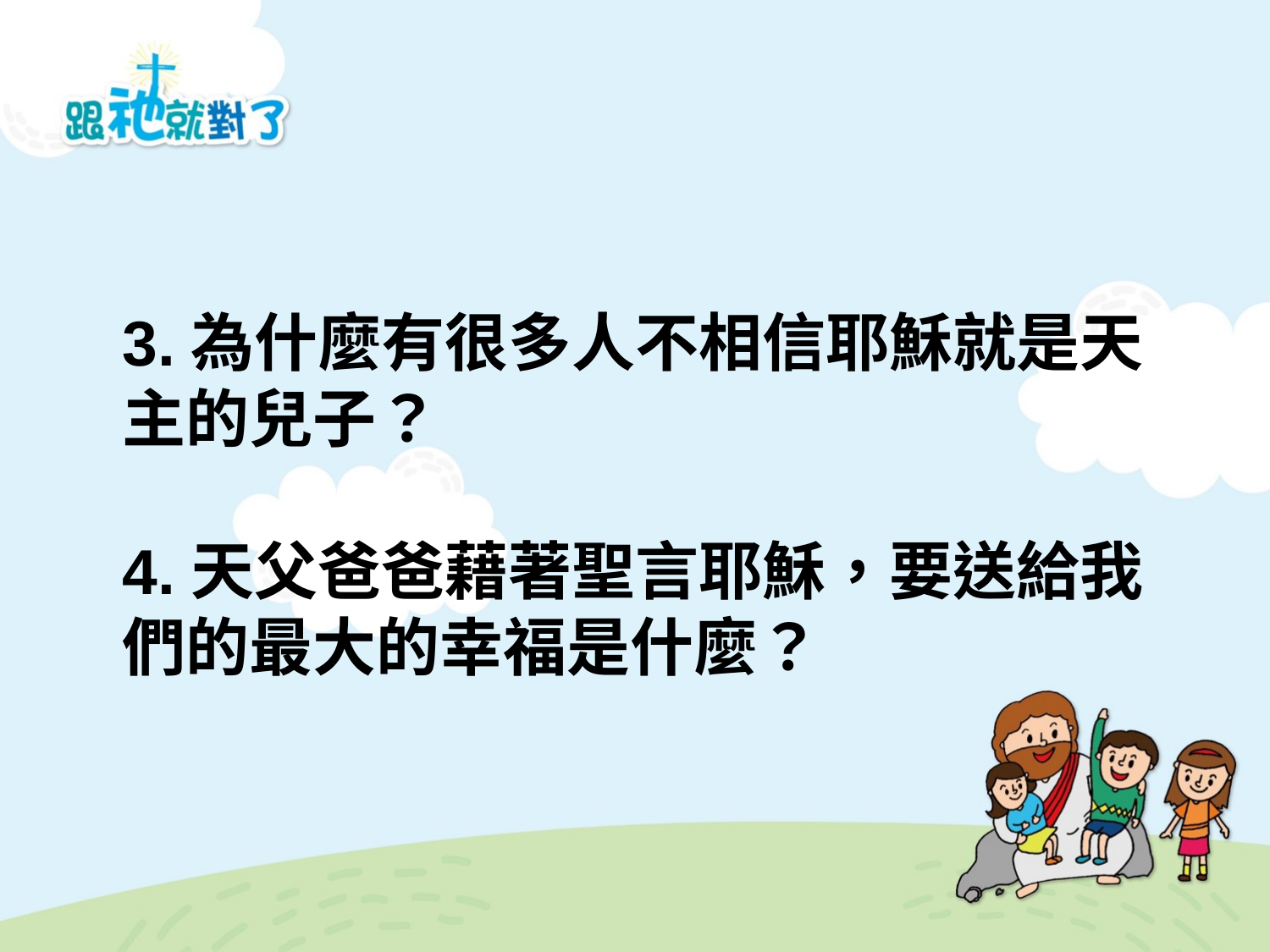

3.為什麼有很多人不相信耶穌就是天主的兒子？

4.天父爸爸藉著聖言耶穌，要送給我們的最大的幸福是什麼？